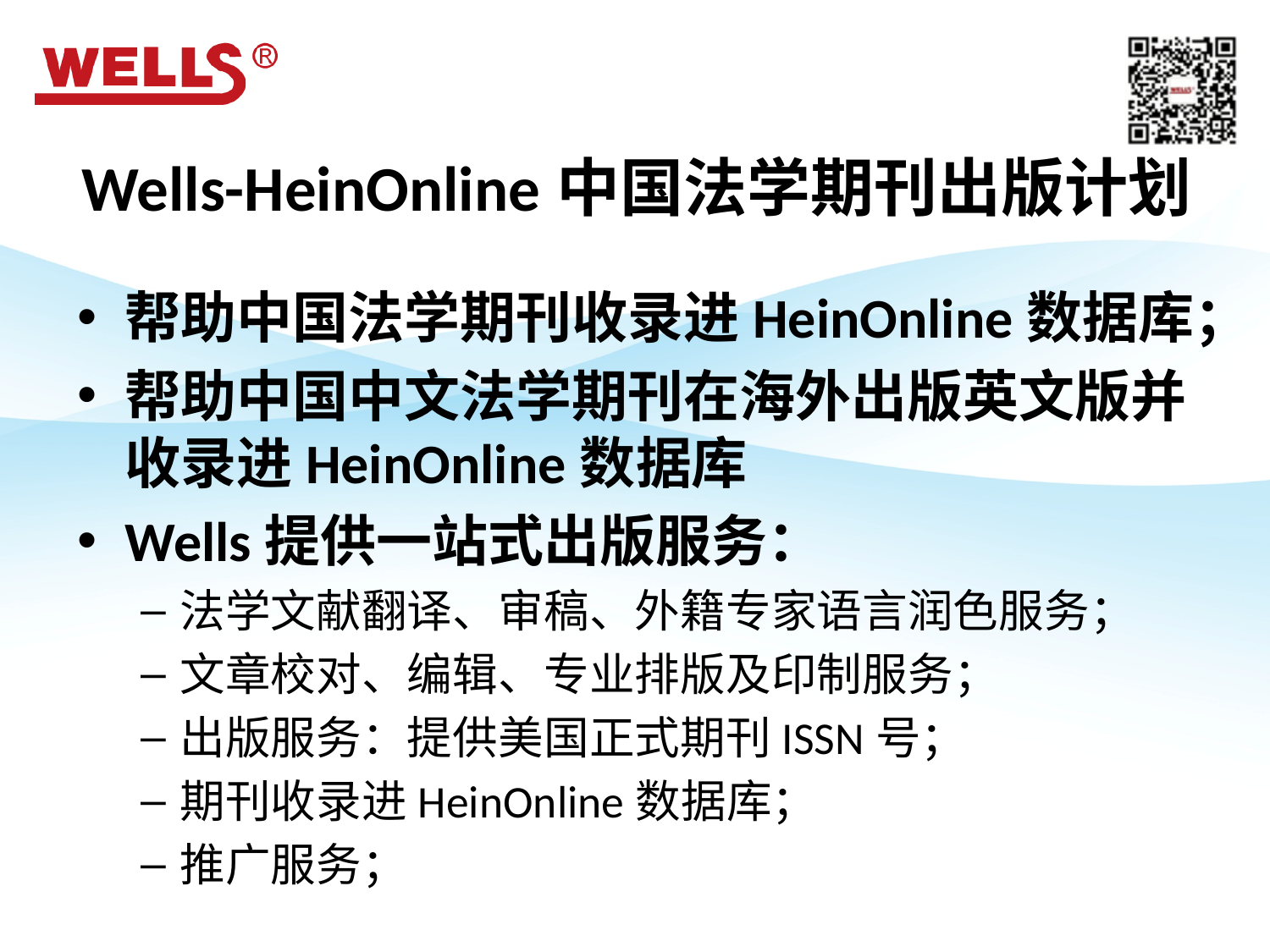

# Wells-HeinOnline中国法学期刊出版计划
帮助中国法学期刊收录进HeinOnline数据库；
帮助中国中文法学期刊在海外出版英文版并收录进HeinOnline数据库
Wells提供一站式出版服务：
法学文献翻译、审稿、外籍专家语言润色服务；
文章校对、编辑、专业排版及印制服务；
出版服务：提供美国正式期刊ISSN号；
期刊收录进HeinOnline数据库；
推广服务；